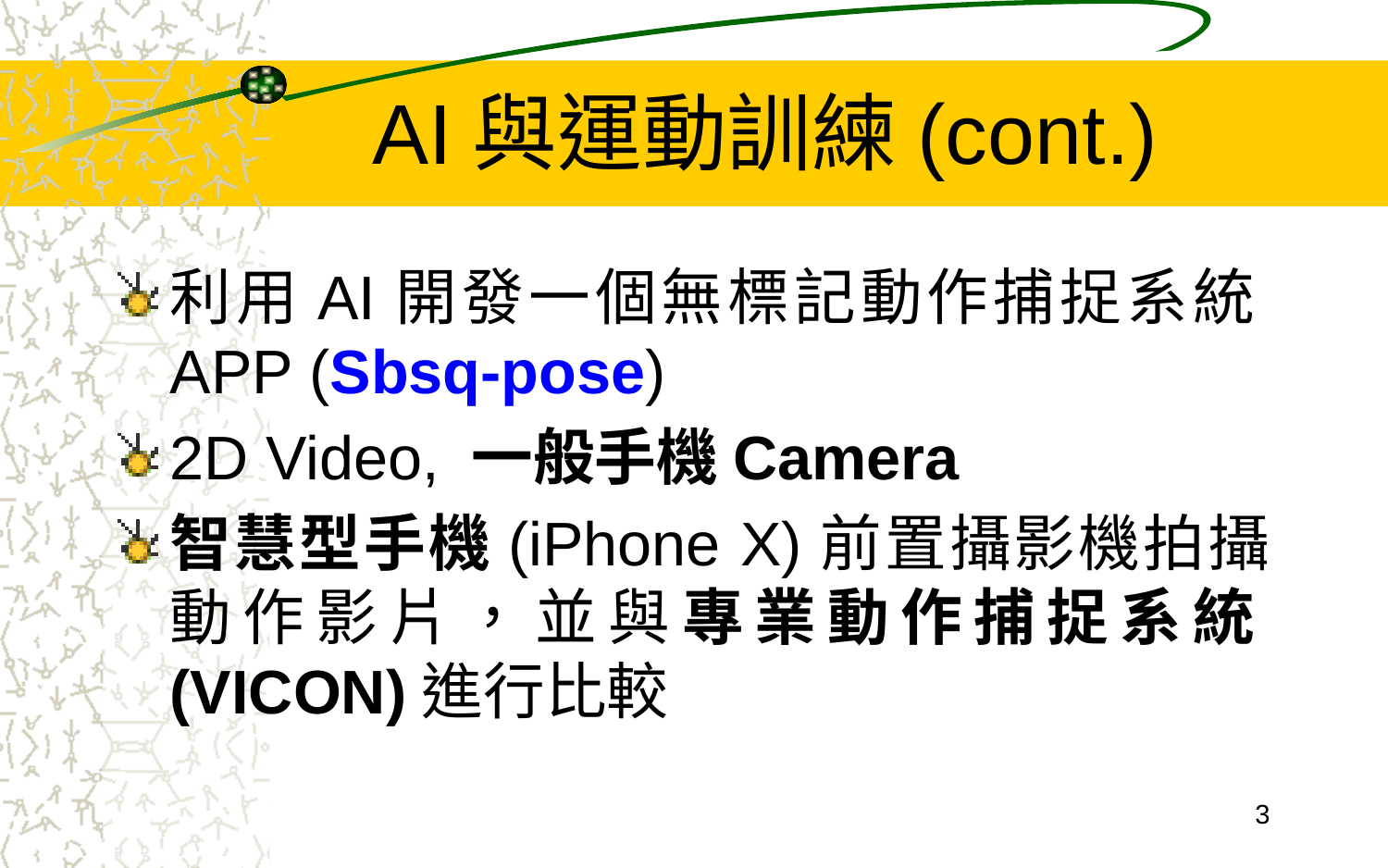

# AI與運動訓練(cont.)
利用AI開發一個無標記動作捕捉系統APP (Sbsq-pose)
2D Video, 一般手機Camera
智慧型手機(iPhone X)前置攝影機拍攝動作影片，並與專業動作捕捉系統(VICON)進行比較
3